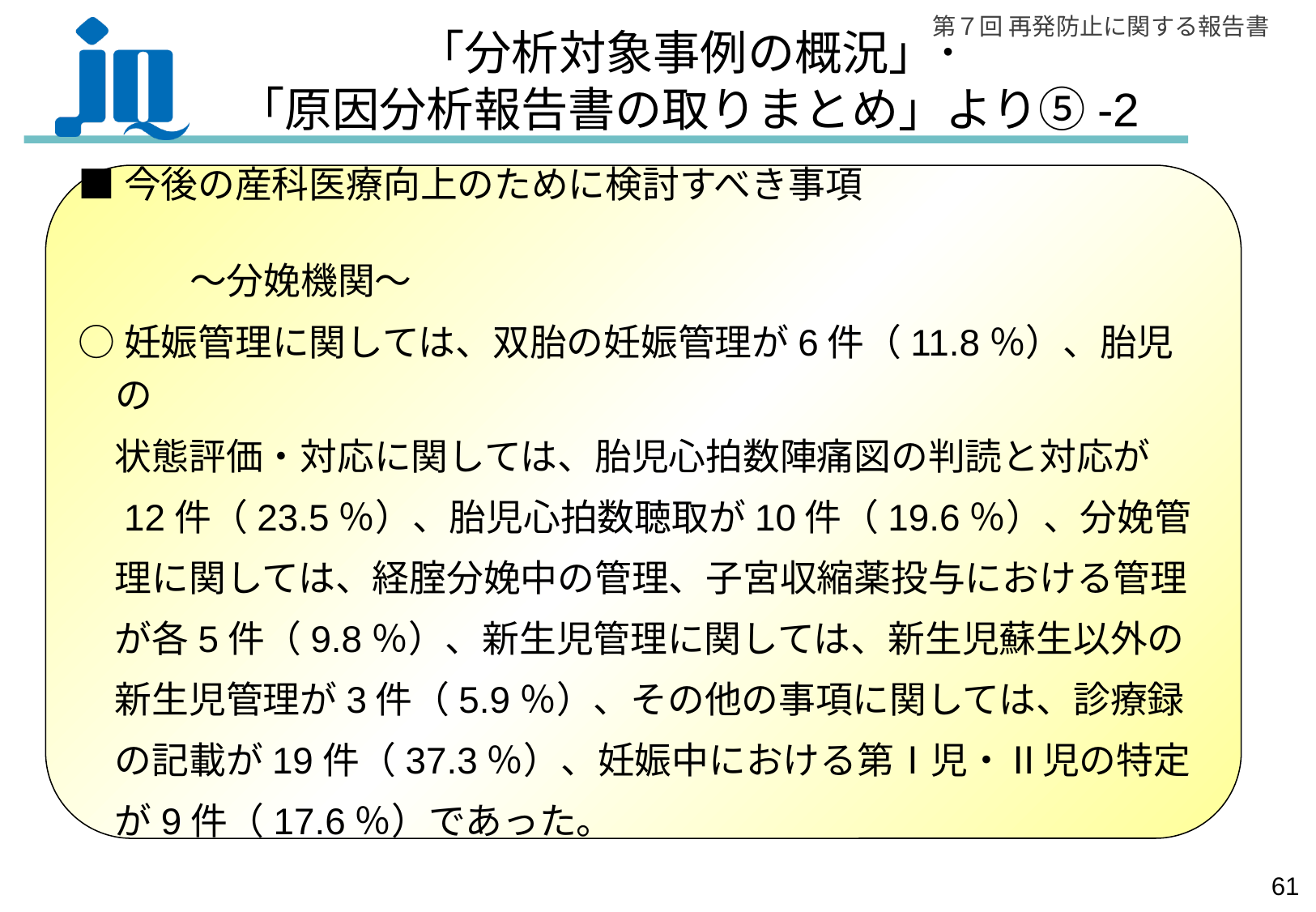

# 「分析対象事例の概況」･ 「原因分析報告書の取りまとめ」より⑤-2
■今後の産科医療向上のために検討すべき事項
　　　　　　　　　　　　　　　　　　　　　　　　　　　　　　　　～分娩機関～
○妊娠管理に関しては、双胎の妊娠管理が6件（11.8％）、胎児の
　状態評価・対応に関しては、胎児心拍数陣痛図の判読と対応が
　12件（23.5％）、胎児心拍数聴取が10件（19.6％）、分娩管
　理に関しては、経腟分娩中の管理、子宮収縮薬投与における管理
　が各5件（9.8％）、新生児管理に関しては、新生児蘇生以外の
　新生児管理が3件（5.9％）、その他の事項に関しては、診療録
　の記載が19件（37.3％）、妊娠中における第Ⅰ児・Ⅱ児の特定
　が9件（17.6％）であった。
61